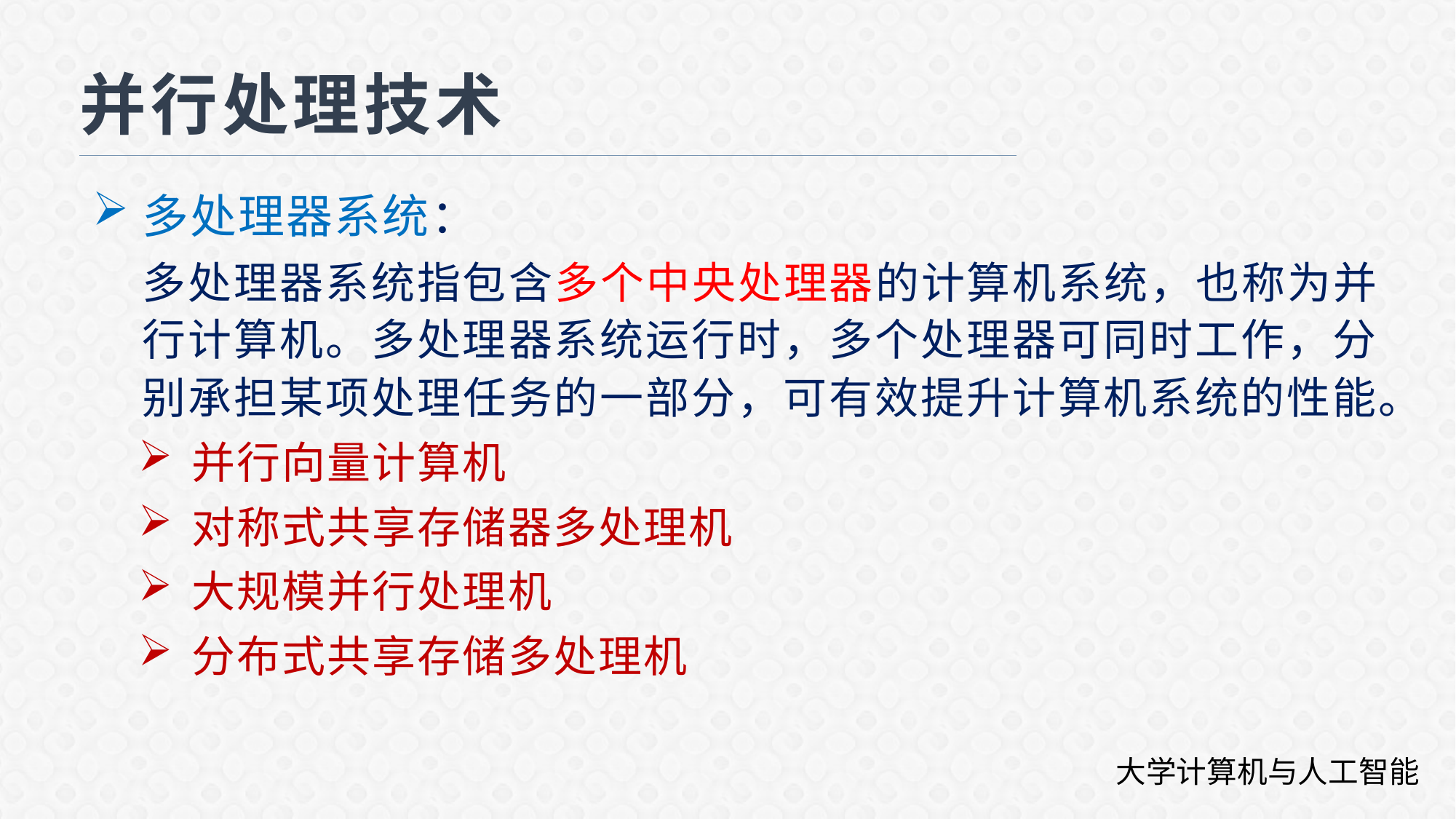

# 并行处理技术
多处理器系统：
多处理器系统指包含多个中央处理器的计算机系统，也称为并行计算机。多处理器系统运行时，多个处理器可同时工作，分别承担某项处理任务的一部分，可有效提升计算机系统的性能。
并行向量计算机
对称式共享存储器多处理机
大规模并行处理机
分布式共享存储多处理机